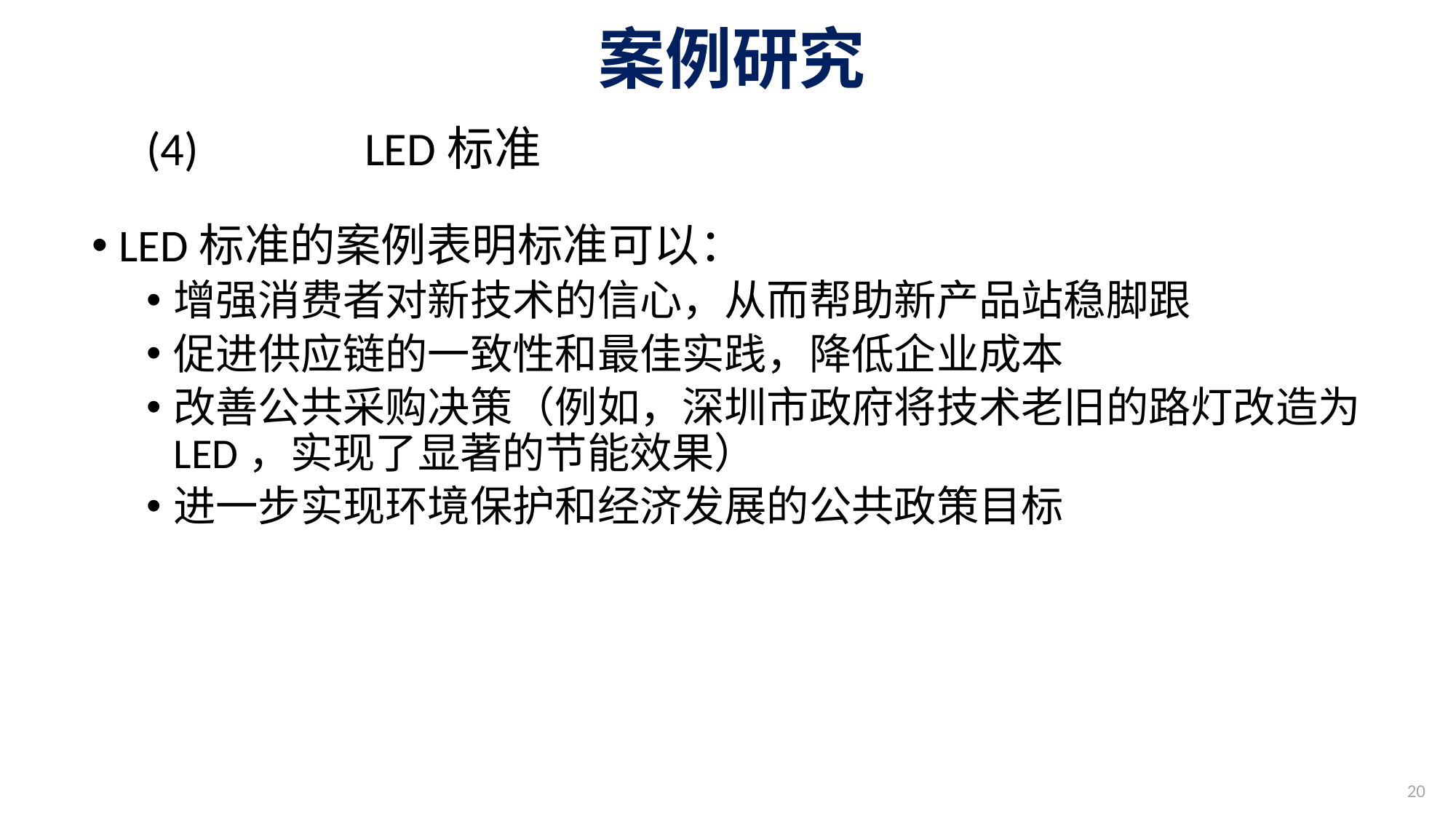

# 案例研究
(4)		LED标准

LED标准的案例表明标准可以：
增强消费者对新技术的信心，从而帮助新产品站稳脚跟
促进供应链的一致性和最佳实践，降低企业成本
改善公共采购决策（例如，深圳市政府将技术老旧的路灯改造为LED，实现了显著的节能效果）
进一步实现环境保护和经济发展的公共政策目标
20